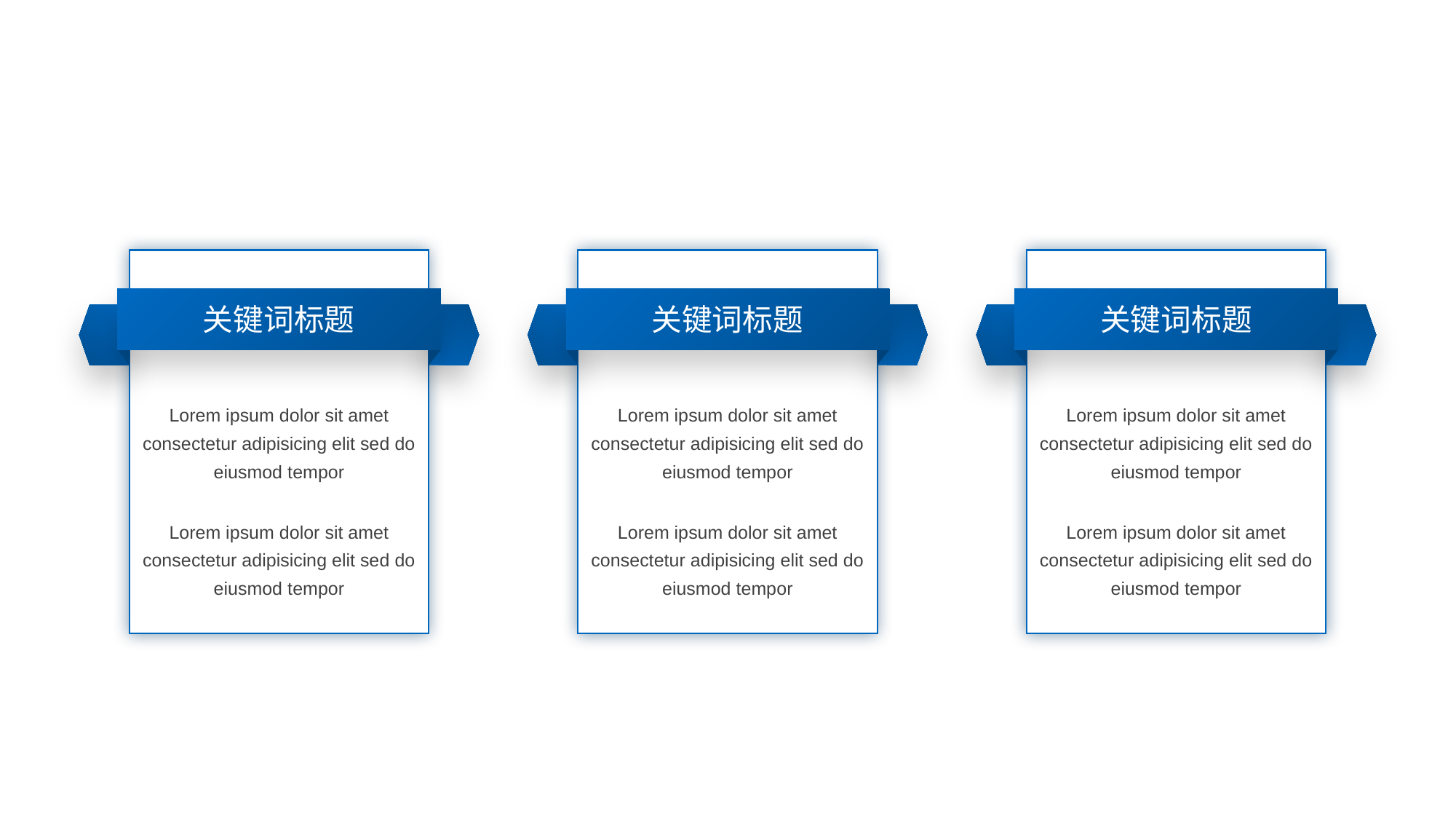

关键词标题
关键词标题
关键词标题
Lorem ipsum dolor sit amet consectetur adipisicing elit sed do eiusmod tempor
Lorem ipsum dolor sit amet consectetur adipisicing elit sed do eiusmod tempor
Lorem ipsum dolor sit amet consectetur adipisicing elit sed do eiusmod tempor
Lorem ipsum dolor sit amet consectetur adipisicing elit sed do eiusmod tempor
Lorem ipsum dolor sit amet consectetur adipisicing elit sed do eiusmod tempor
Lorem ipsum dolor sit amet consectetur adipisicing elit sed do eiusmod tempor